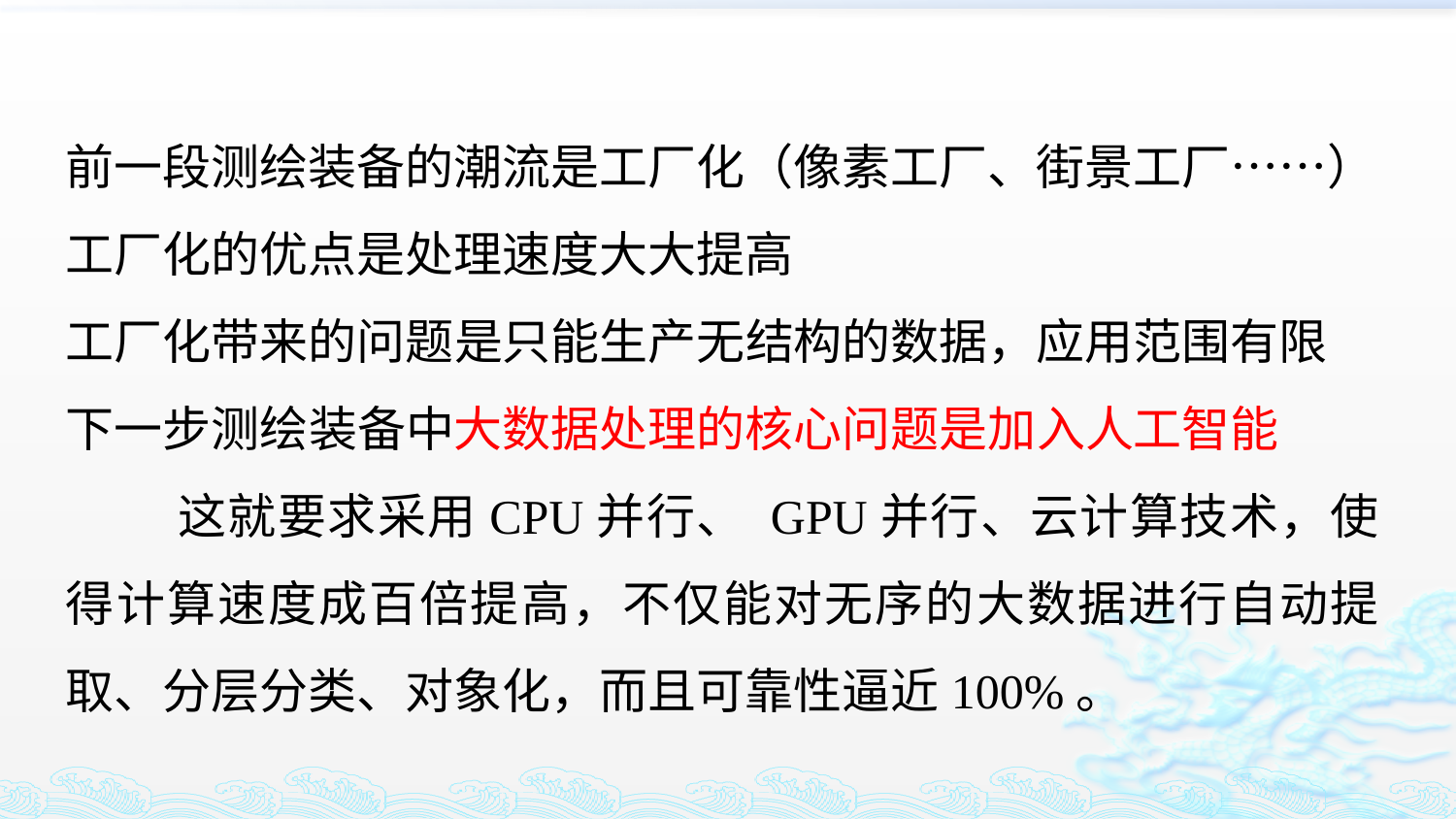

前一段测绘装备的潮流是工厂化（像素工厂、街景工厂……）
工厂化的优点是处理速度大大提高
工厂化带来的问题是只能生产无结构的数据，应用范围有限
下一步测绘装备中大数据处理的核心问题是加入人工智能
        这就要求采用CPU并行、 GPU并行、云计算技术，使得计算速度成百倍提高，不仅能对无序的大数据进行自动提取、分层分类、对象化，而且可靠性逼近100%。